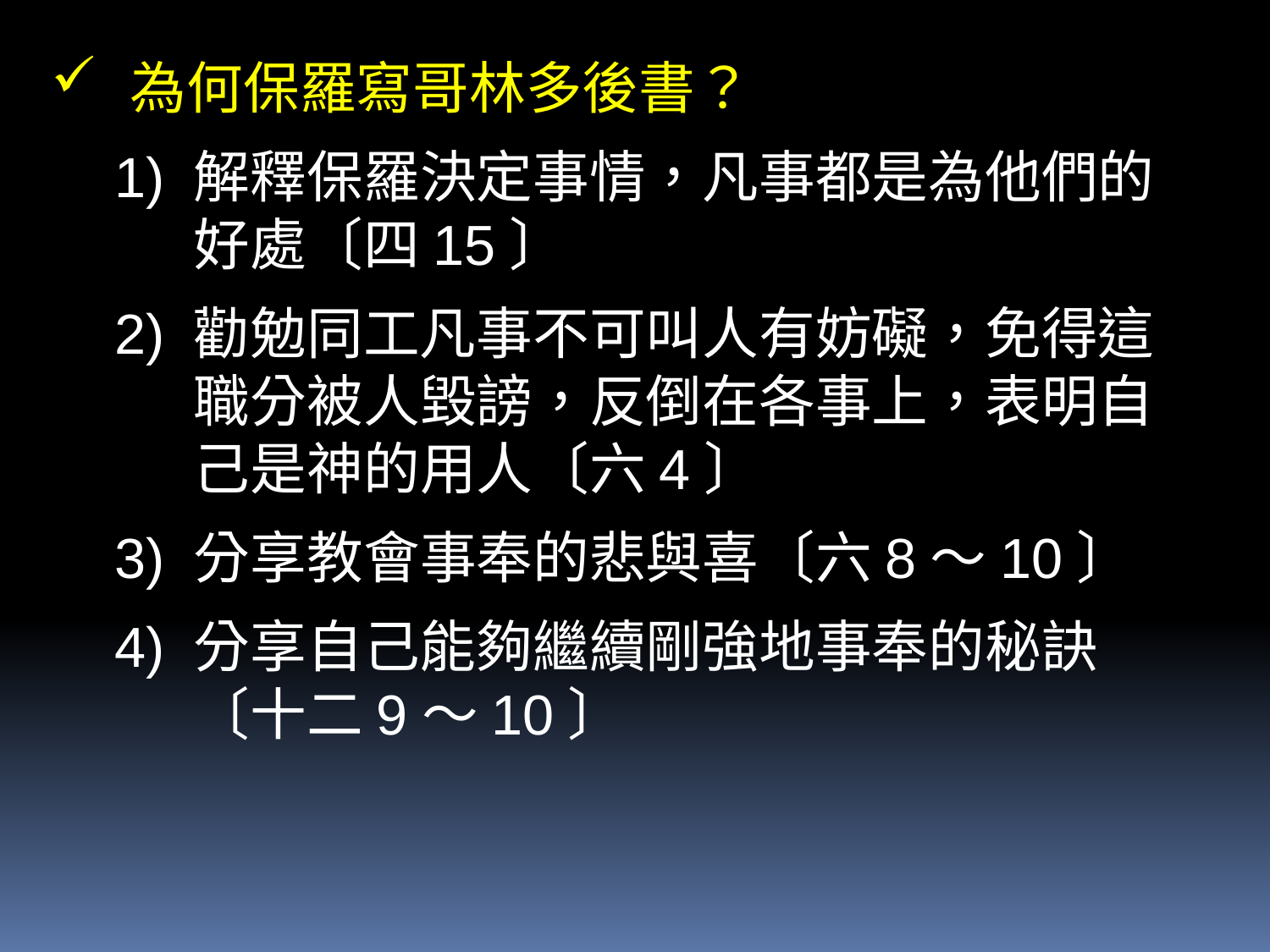

為何保羅寫哥林多後書？
解釋保羅決定事情，凡事都是為他們的好處〔四15〕
勸勉同工凡事不可叫人有妨礙，免得這職分被人毀謗，反倒在各事上，表明自己是神的用人〔六4〕
分享教會事奉的悲與喜〔六8～10〕
分享自己能夠繼續剛強地事奉的秘訣〔十二9～10〕